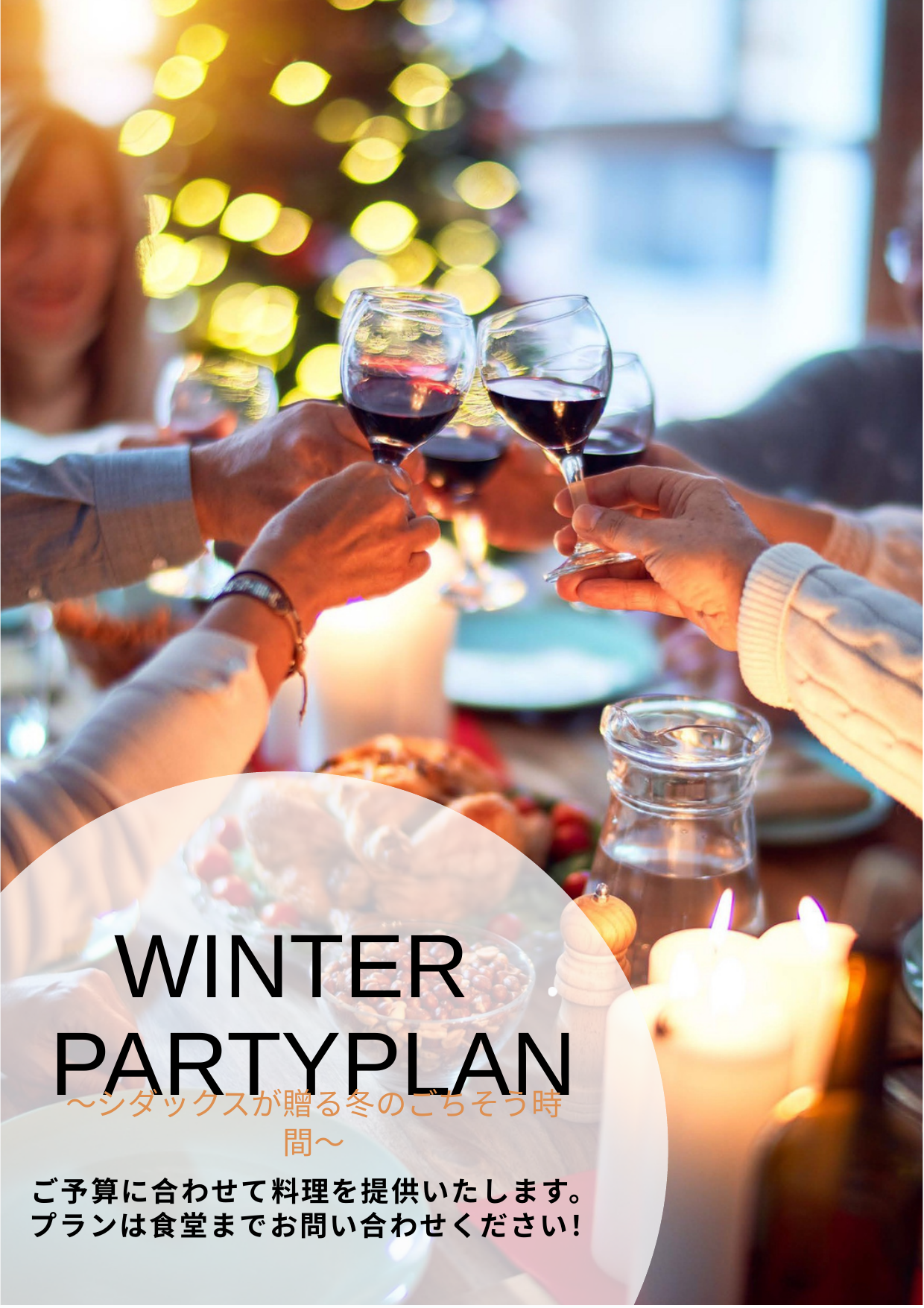

WINTER

PARTYPLAN
～シダックスが贈る冬のごちそう時間～
ご予算に合わせて料理を提供いたします。
プランは食堂までお問い合わせください！